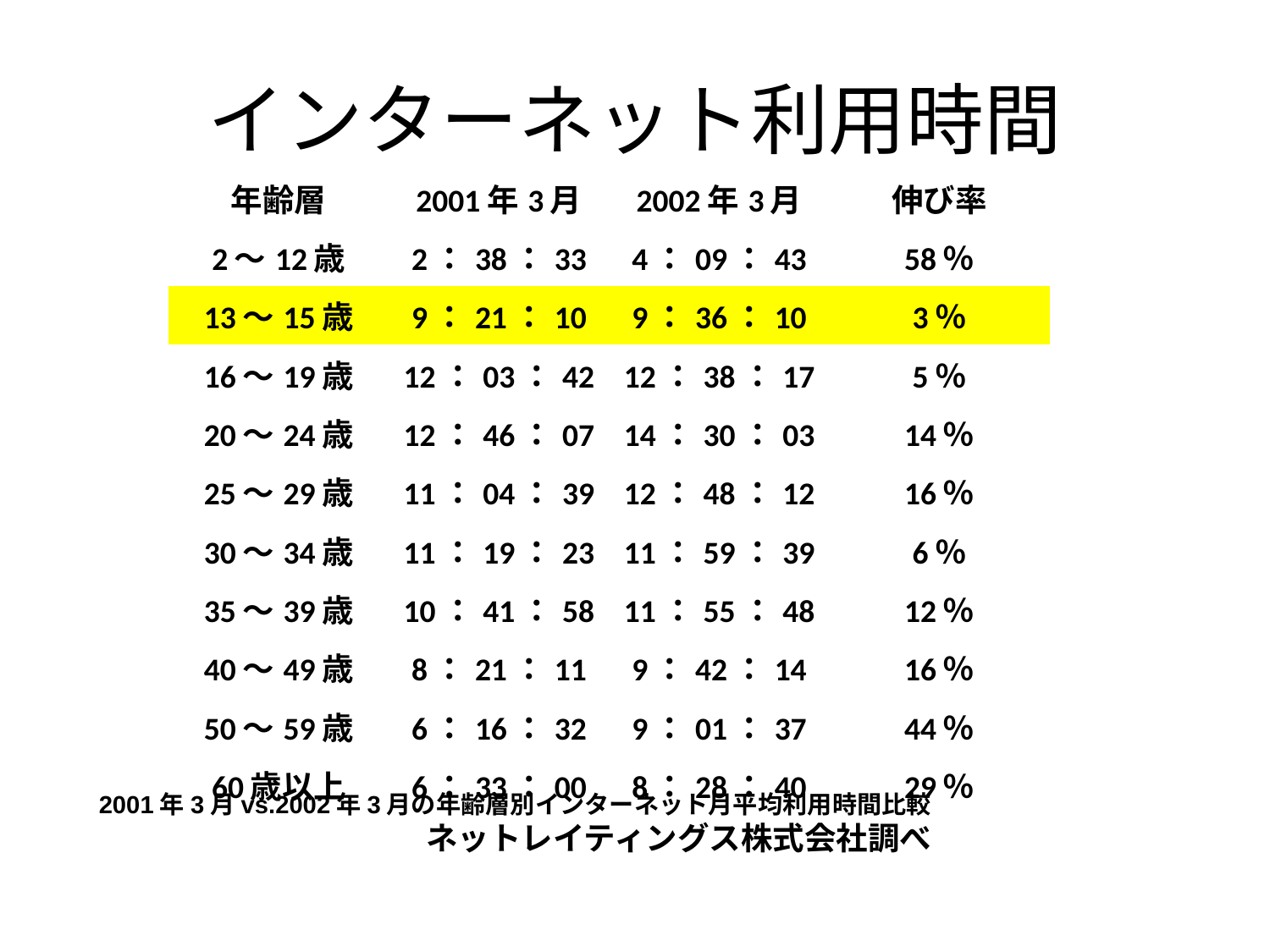

# インターネット利用時間
| 年齢層 | 2001年3月 | 2002年3月 | 伸び率 |
| --- | --- | --- | --- |
| 2～12歳 | 2：38：33 | 4：09：43 | 58％ |
| 13～15歳 | 9：21：10 | 9：36：10 | 3％ |
| 16～19歳 | 12：03：42 | 12：38：17 | 5％ |
| 20～24歳 | 12：46：07 | 14：30：03 | 14％ |
| 25～29歳 | 11：04：39 | 12：48：12 | 16％ |
| 30～34歳 | 11：19：23 | 11：59：39 | 6％ |
| 35～39歳 | 10：41：58 | 11：55：48 | 12％ |
| 40～49歳 | 8：21：11 | 9：42：14 | 16％ |
| 50～59歳 | 6：16：32 | 9：01：37 | 44％ |
| 60歳以上 | 6：33：00 | 8：28：40 | 29％ |

2001年3月vs.2002年3月の年齢層別インターネット月平均利用時間比較
ネットレイティングス株式会社調べ